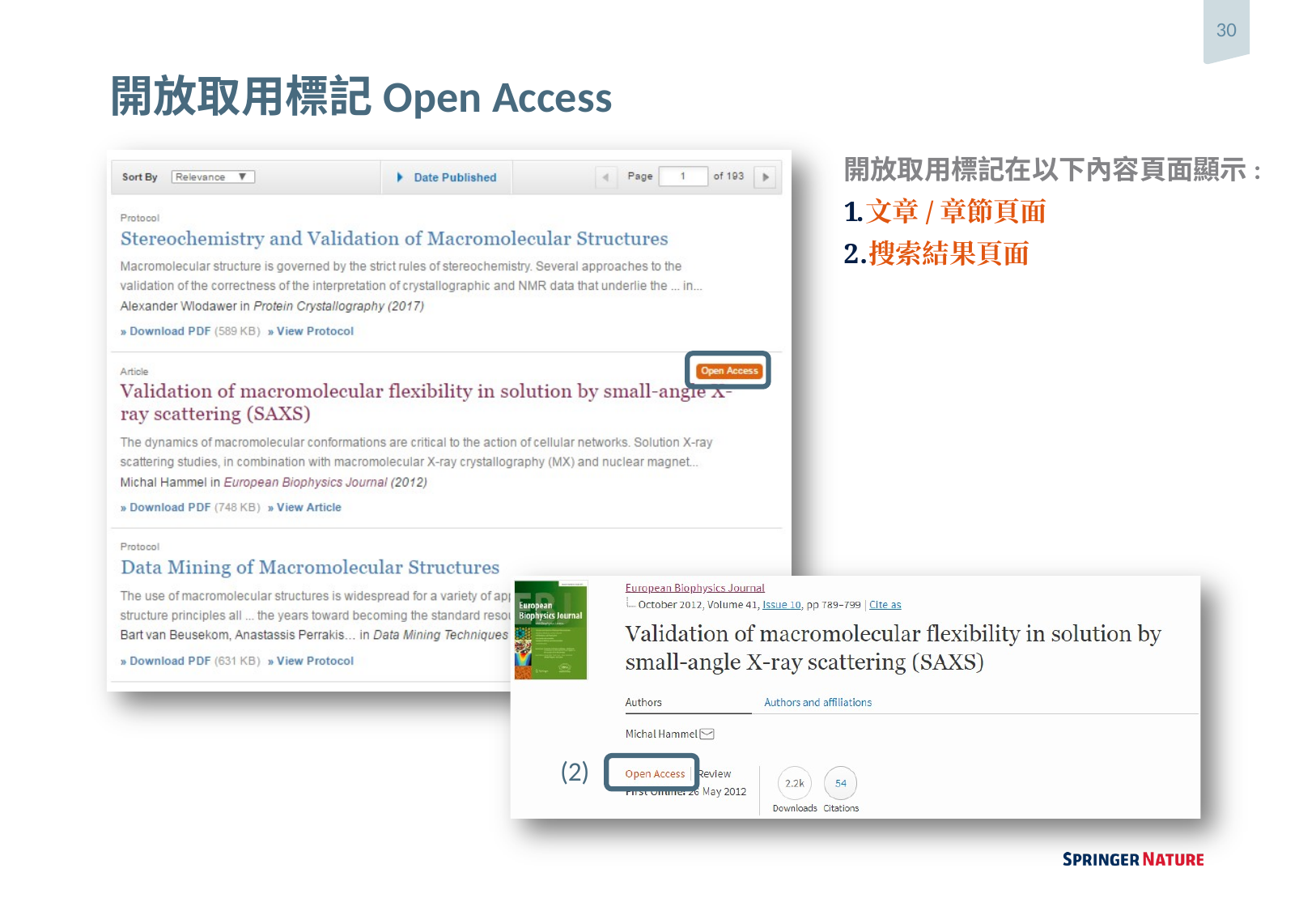

30
# 開放取用標記Open Access

開放取用標記在以下內容頁面顯示:
文章/章節頁面
搜索結果頁面

(2)